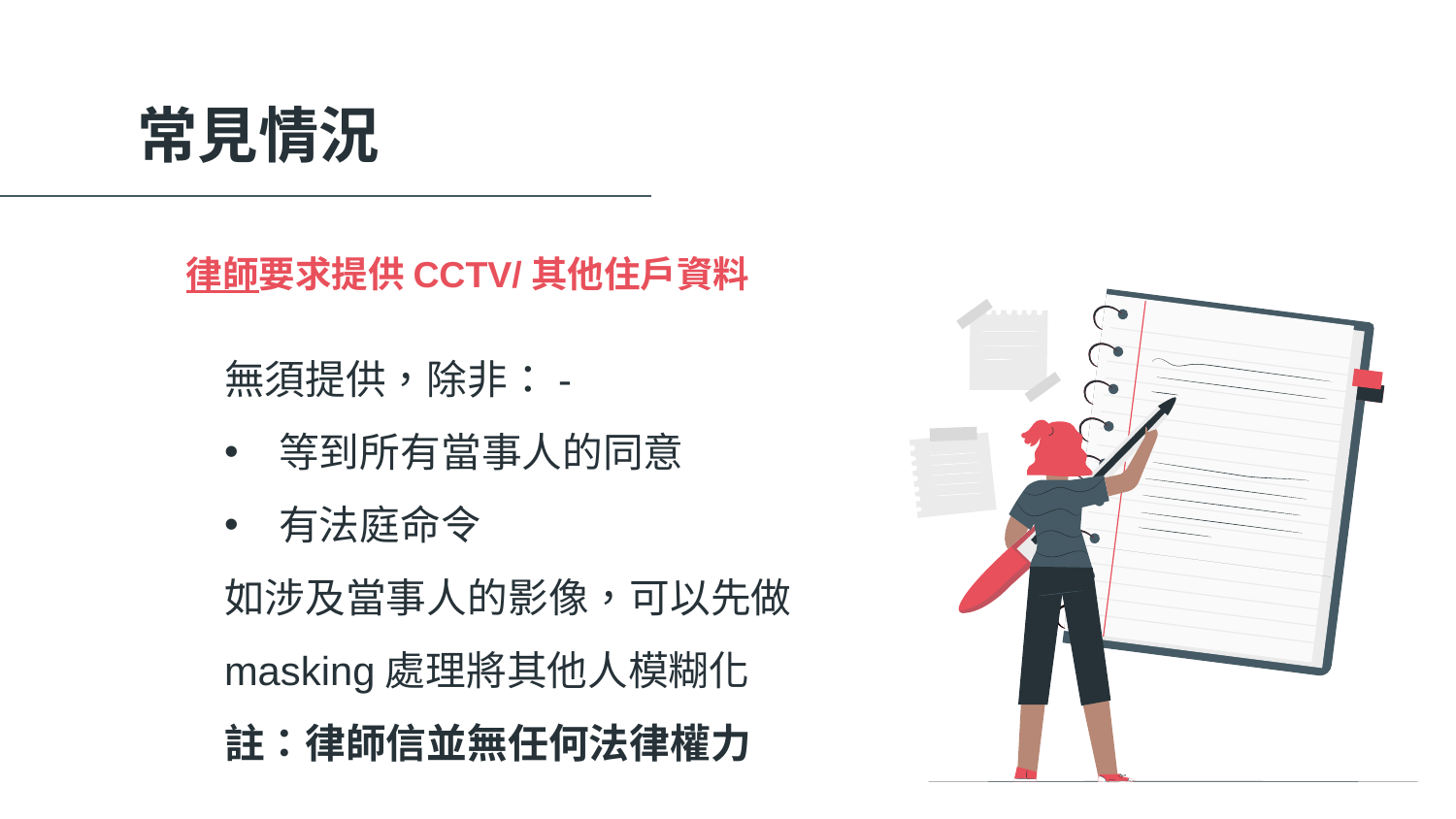

常見情況
# 律師要求提供CCTV/其他住戶資料

無須提供，除非：-
等到所有當事人的同意
有法庭命令
如涉及當事人的影像，可以先做masking處理將其他人模糊化
註：律師信並無任何法律權力